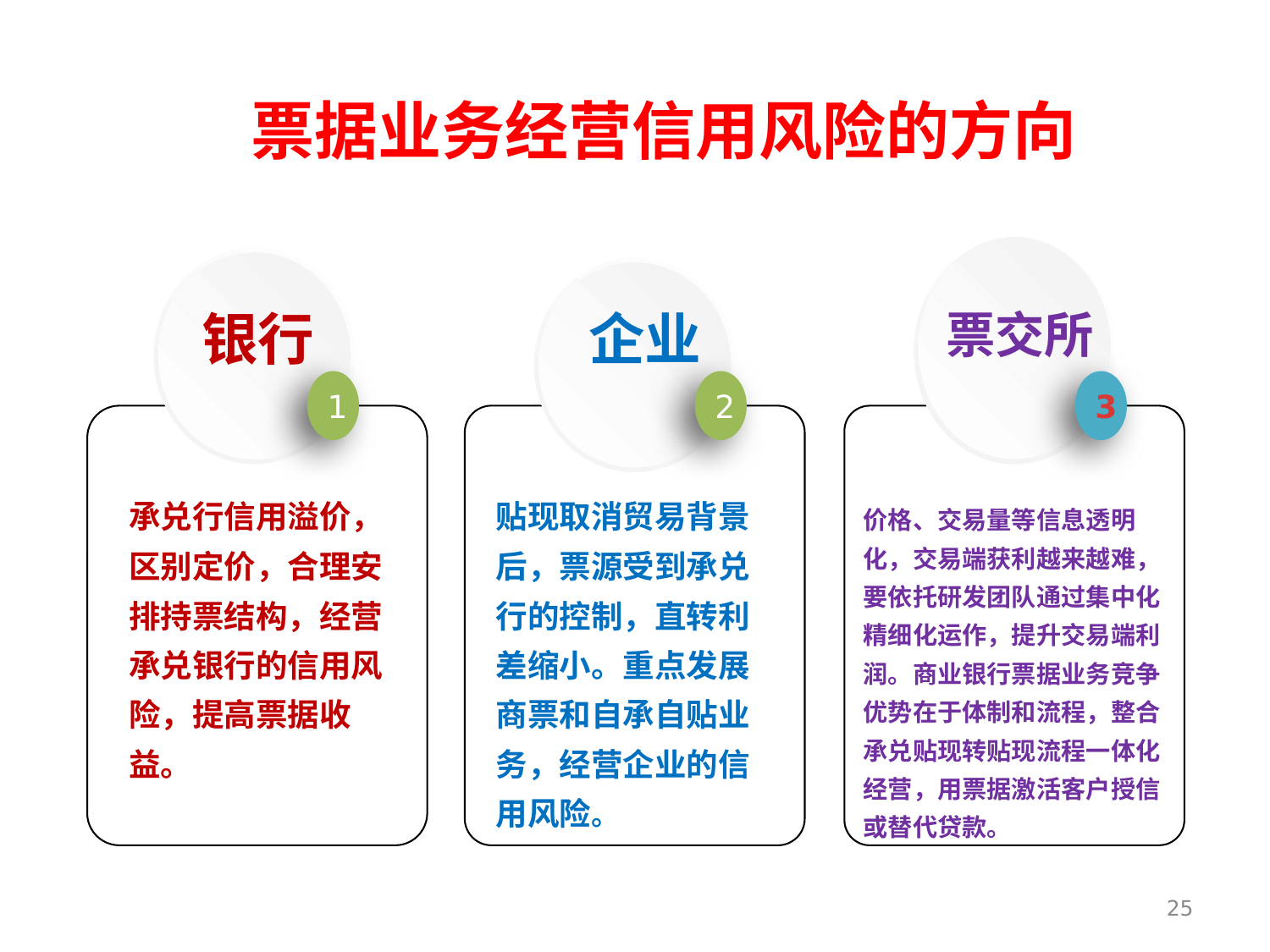

票据业务经营信用风险的方向

银行
企业
票交所
3
1
2

承兑行信用溢价，区别定价，合理安排持票结构，经营承兑银行的信用风险，提高票据收益。
贴现取消贸易背景后，票源受到承兑行的控制，直转利差缩小。重点发展商票和自承自贴业务，经营企业的信用风险。
价格、交易量等信息透明化，交易端获利越来越难，要依托研发团队通过集中化精细化运作，提升交易端利润。商业银行票据业务竞争优势在于体制和流程，整合承兑贴现转贴现流程一体化经营，用票据激活客户授信或替代贷款。
25